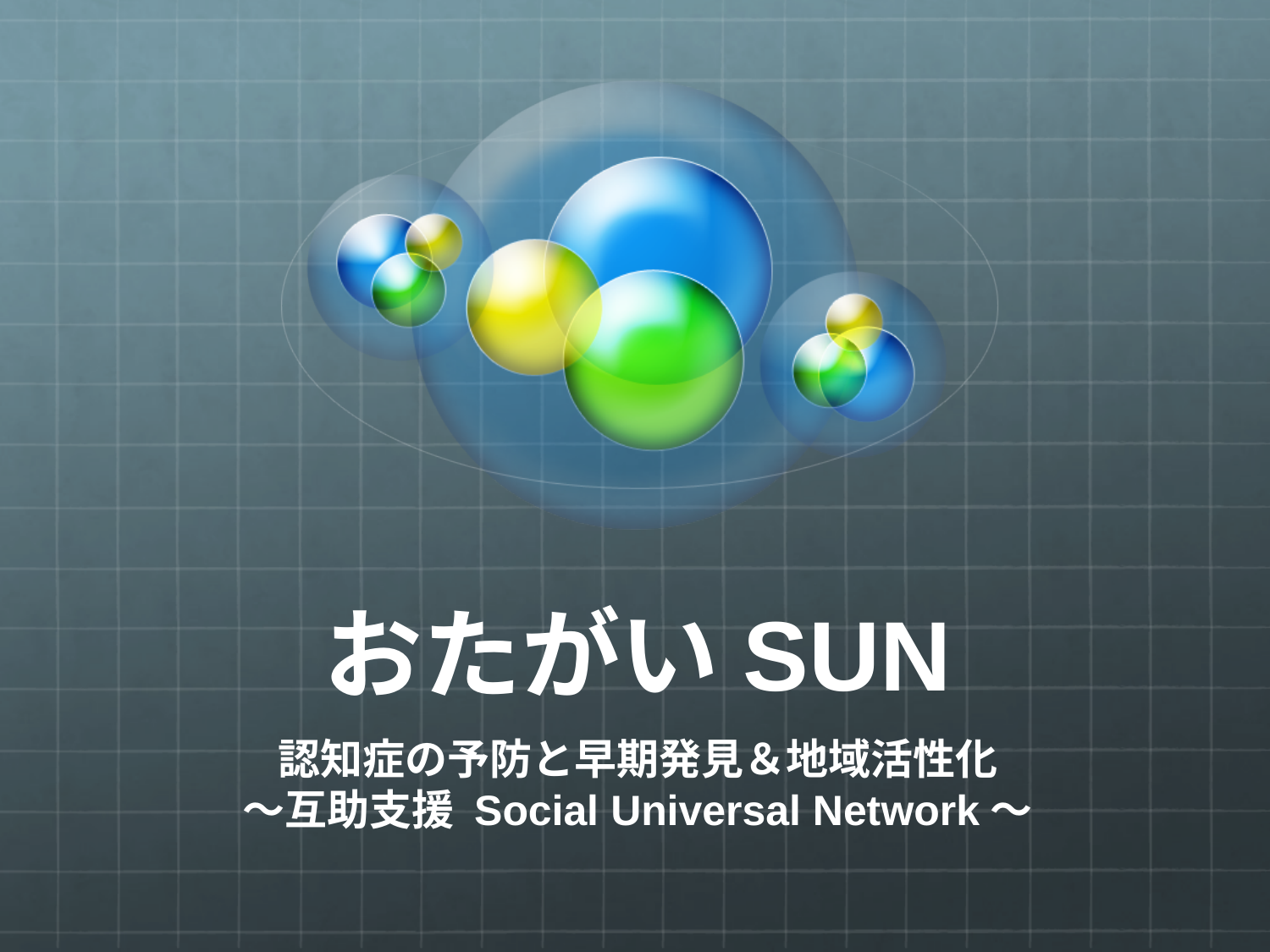

# おたがいSUN
認知症の予防と早期発見＆地域活性化
〜互助支援 Social Universal Network〜